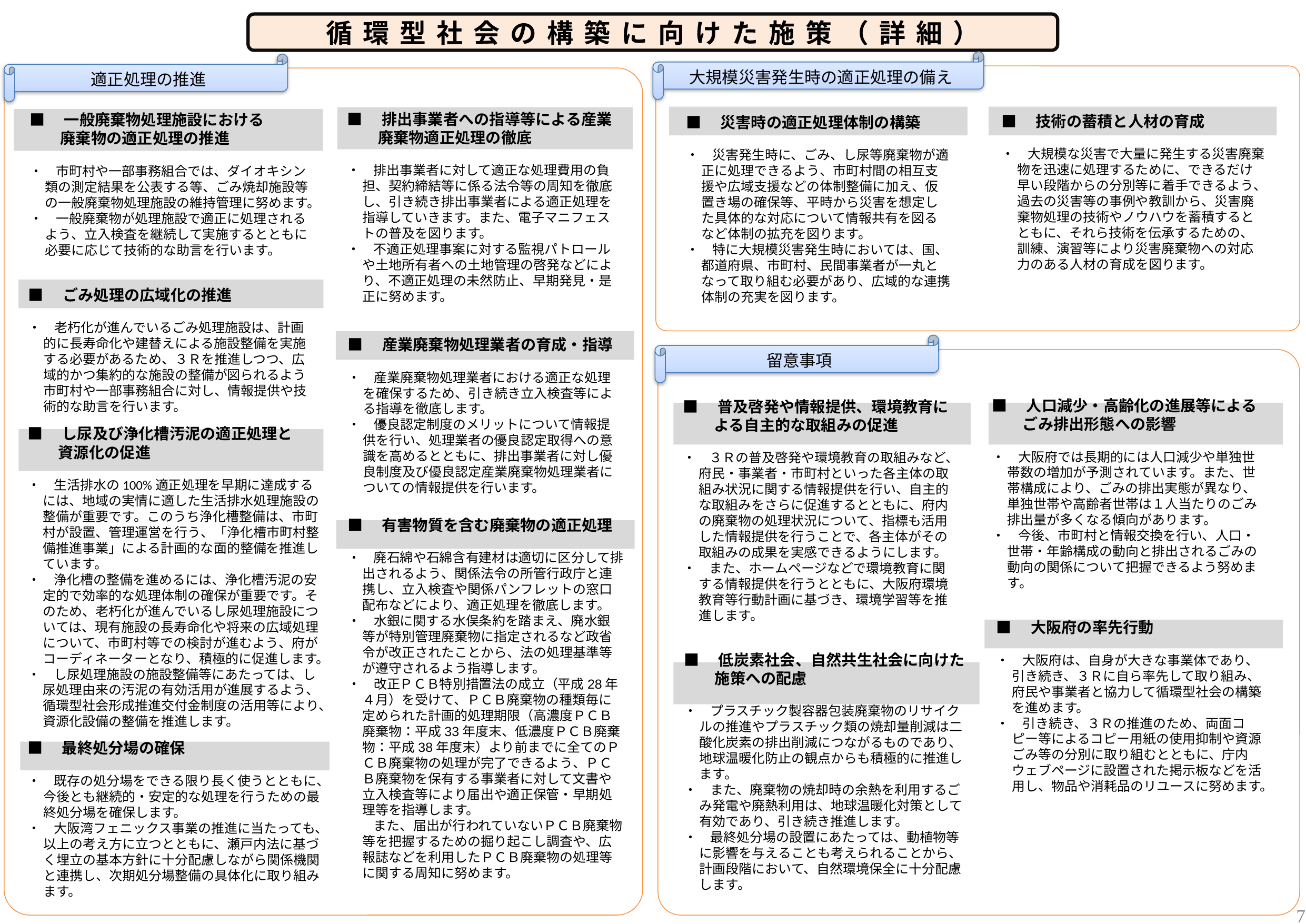

循環型社会の構築に向けた施策（詳細）
大規模災害発生時の適正処理の備え
適正処理の推進

■　技術の蓄積と人材の育成

・　大規模な災害で大量に発生する災害廃棄物を迅速に処理するために、できるだけ早い段階からの分別等に着手できるよう、過去の災害等の事例や教訓から、災害廃棄物処理の技術やノウハウを蓄積するとともに、それら技術を伝承するための、訓練、演習等により災害廃棄物への対応力のある人材の育成を図ります。
■　排出事業者への指導等による産業
　　廃棄物適正処理の徹底

・　排出事業者に対して適正な処理費用の負担、契約締結等に係る法令等の周知を徹底し、引き続き排出事業者による適正処理を指導していきます。また、電子マニフェストの普及を図ります。
・　不適正処理事案に対する監視パトロールや土地所有者への土地管理の啓発などにより、不適正処理の未然防止、早期発見・是正に努めます。
■　一般廃棄物処理施設における
　　廃棄物の適正処理の推進

・　市町村や一部事務組合では、ダイオキシン類の測定結果を公表する等、ごみ焼却施設等の一般廃棄物処理施設の維持管理に努めます。
・　一般廃棄物が処理施設で適正に処理されるよう、立入検査を継続して実施するとともに必要に応じて技術的な助言を行います。

■　災害時の適正処理体制の構築

・　災害発生時に、ごみ、し尿等廃棄物が適正に処理できるよう、市町村間の相互支援や広域支援などの体制整備に加え、仮置き場の確保等、平時から災害を想定した具体的な対応について情報共有を図るなど体制の拡充を図ります。
・　特に大規模災害発生時においては、国、都道府県、市町村、民間事業者が一丸となって取り組む必要があり、広域的な連携体制の充実を図ります。

■　ごみ処理の広域化の推進

・　老朽化が進んでいるごみ処理施設は、計画的に長寿命化や建替えによる施設整備を実施する必要があるため、３Ｒを推進しつつ、広域的かつ集約的な施設の整備が図られるよう市町村や一部事務組合に対し、情報提供や技術的な助言を行います。

■　産業廃棄物処理業者の育成・指導

・　産業廃棄物処理業者における適正な処理を確保するため、引き続き立入検査等による指導を徹底します。
・　優良認定制度のメリットについて情報提供を行い、処理業者の優良認定取得への意識を高めるとともに、排出事業者に対し優良制度及び優良認定産業廃棄物処理業者についての情報提供を行います。
留意事項

■　人口減少・高齢化の進展等による
　　ごみ排出形態への影響

・　大阪府では長期的には人口減少や単独世帯数の増加が予測されています。また、世帯構成により、ごみの排出実態が異なり、単独世帯や高齢者世帯は１人当たりのごみ排出量が多くなる傾向があります。
・　今後、市町村と情報交換を行い、人口・世帯・年齢構成の動向と排出されるごみの動向の関係について把握できるよう努めます。
■　普及啓発や情報提供、環境教育に
　　よる自主的な取組みの促進

・　３Ｒの普及啓発や環境教育の取組みなど、府民・事業者・市町村といった各主体の取組み状況に関する情報提供を行い、自主的な取組みをさらに促進するとともに、府内の廃棄物の処理状況について、指標も活用した情報提供を行うことで、各主体がその取組みの成果を実感できるようにします。
・　また、ホームページなどで環境教育に関する情報提供を行うとともに、大阪府環境教育等行動計画に基づき、環境学習等を推進します。

■　し尿及び浄化槽汚泥の適正処理と
　　資源化の促進

・　生活排水の100%適正処理を早期に達成するには、地域の実情に適した生活排水処理施設の整備が重要です。このうち浄化槽整備は、市町村が設置、管理運営を行う、「浄化槽市町村整備推進事業」による計画的な面的整備を推進しています。
・　浄化槽の整備を進めるには、浄化槽汚泥の安定的で効率的な処理体制の確保が重要です。そのため、老朽化が進んでいるし尿処理施設については、現有施設の長寿命化や将来の広域処理について、市町村等での検討が進むよう、府がコーディネーターとなり、積極的に促進します。
・　し尿処理施設の施設整備等にあたっては、し尿処理由来の汚泥の有効活用が進展するよう、循環型社会形成推進交付金制度の活用等により、資源化設備の整備を推進します。

■　有害物質を含む廃棄物の適正処理

・　廃石綿や石綿含有建材は適切に区分して排出されるよう、関係法令の所管行政庁と連携し、立入検査や関係パンフレットの窓口配布などにより、適正処理を徹底します。
・　水銀に関する水俣条約を踏まえ、廃水銀等が特別管理廃棄物に指定されるなど政省令が改正されたことから、法の処理基準等が遵守されるよう指導します。
・　改正ＰＣＢ特別措置法の成立（平成28年４月）を受けて、ＰＣＢ廃棄物の種類毎に定められた計画的処理期限（高濃度ＰＣＢ廃棄物：平成33年度末、低濃度ＰＣＢ廃棄物：平成38年度末）より前までに全てのＰＣＢ廃棄物の処理が完了できるよう、ＰＣＢ廃棄物を保有する事業者に対して文書や立入検査等により届出や適正保管・早期処理等を指導します。
　　また、届出が行われていないＰＣＢ廃棄物等を把握するための掘り起こし調査や、広報誌などを利用したＰＣＢ廃棄物の処理等に関する周知に努めます。
■　大阪府の率先行動

・　大阪府は、自身が大きな事業体であり、引き続き、３Ｒに自ら率先して取り組み、府民や事業者と協力して循環型社会の構築を進めます。
・　引き続き、３Ｒの推進のため、両面コピー等によるコピー用紙の使用抑制や資源ごみ等の分別に取り組むとともに、庁内ウェブページに設置された掲示板などを活用し、物品や消耗品のリユースに努めます。

■　低炭素社会、自然共生社会に向けた
　　施策への配慮

・　プラスチック製容器包装廃棄物のリサイクルの推進やプラスチック類の焼却量削減は二酸化炭素の排出削減につながるものであり、地球温暖化防止の観点からも積極的に推進します。
・　また、廃棄物の焼却時の余熱を利用するごみ発電や廃熱利用は、地球温暖化対策として有効であり、引き続き推進します。
・　最終処分場の設置にあたっては、動植物等に影響を与えることも考えられることから、計画段階において、自然環境保全に十分配慮します。

■　最終処分場の確保

・　既存の処分場をできる限り長く使うとともに、今後とも継続的・安定的な処理を行うための最終処分場を確保します。
・　大阪湾フェニックス事業の推進に当たっても、以上の考え方に立つとともに、瀬戸内法に基づく埋立の基本方針に十分配慮しながら関係機関と連携し、次期処分場整備の具体化に取り組みます。

7